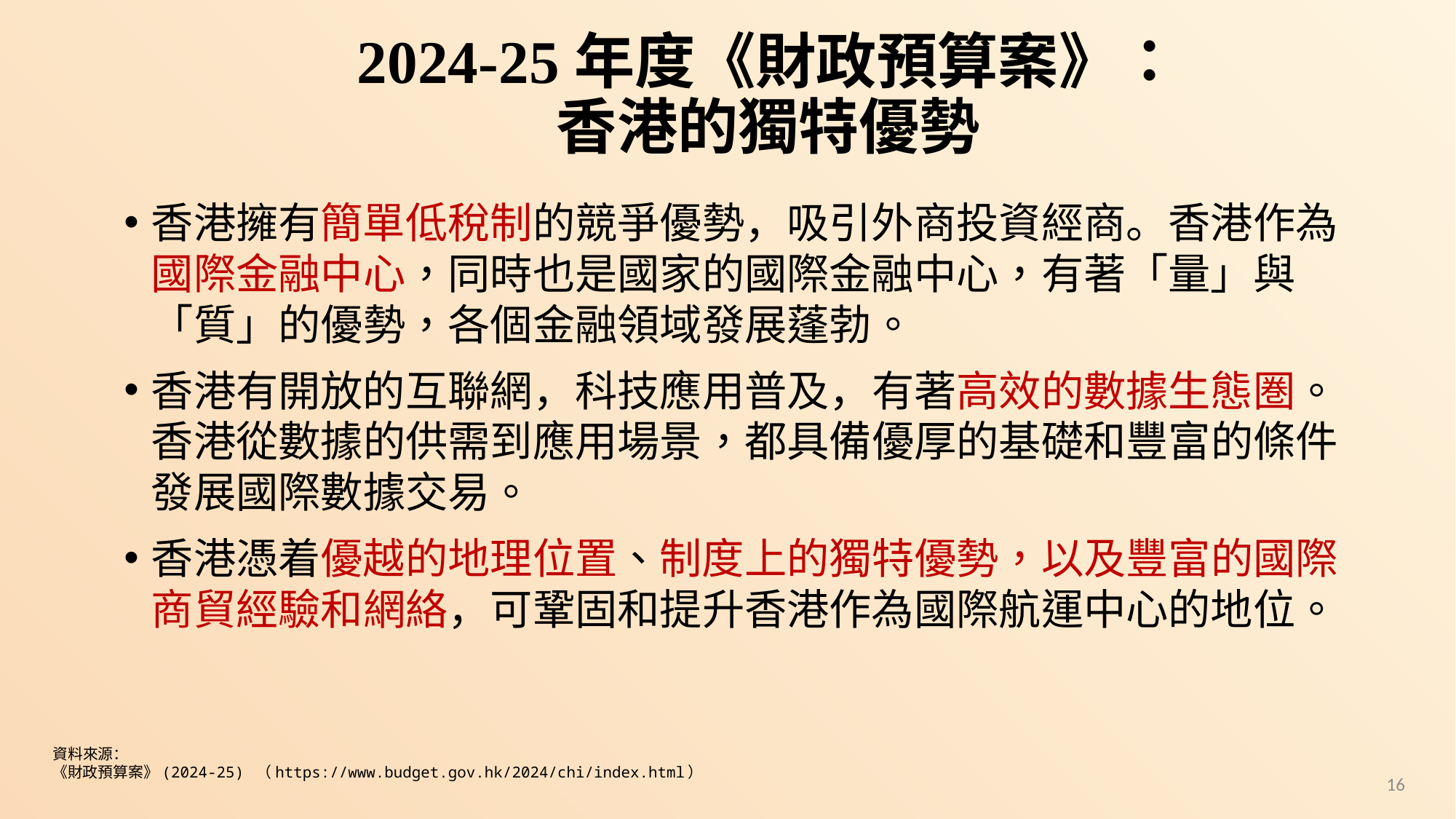

2024-25年度《財政預算案》：
香港的獨特優勢
香港擁有簡單低稅制的競爭優勢，吸引外商投資經商。香港作為國際金融中心，同時也是國家的國際金融中心，有著「量」與「質」的優勢，各個金融領域發展蓬勃。
香港有開放的互聯網，科技應用普及，有著高效的數據生態圏。香港從數據的供需到應用場景，都具備優厚的基礎和豐富的條件發展國際數據交易。
香港憑着優越的地理位置、制度上的獨特優勢，以及豐富的國際商貿經驗和網絡，可鞏固和提升香港作為國際航運中心的地位。
資料來源：
《財政預算案》(2024-25) （https://www.budget.gov.hk/2024/chi/index.html）